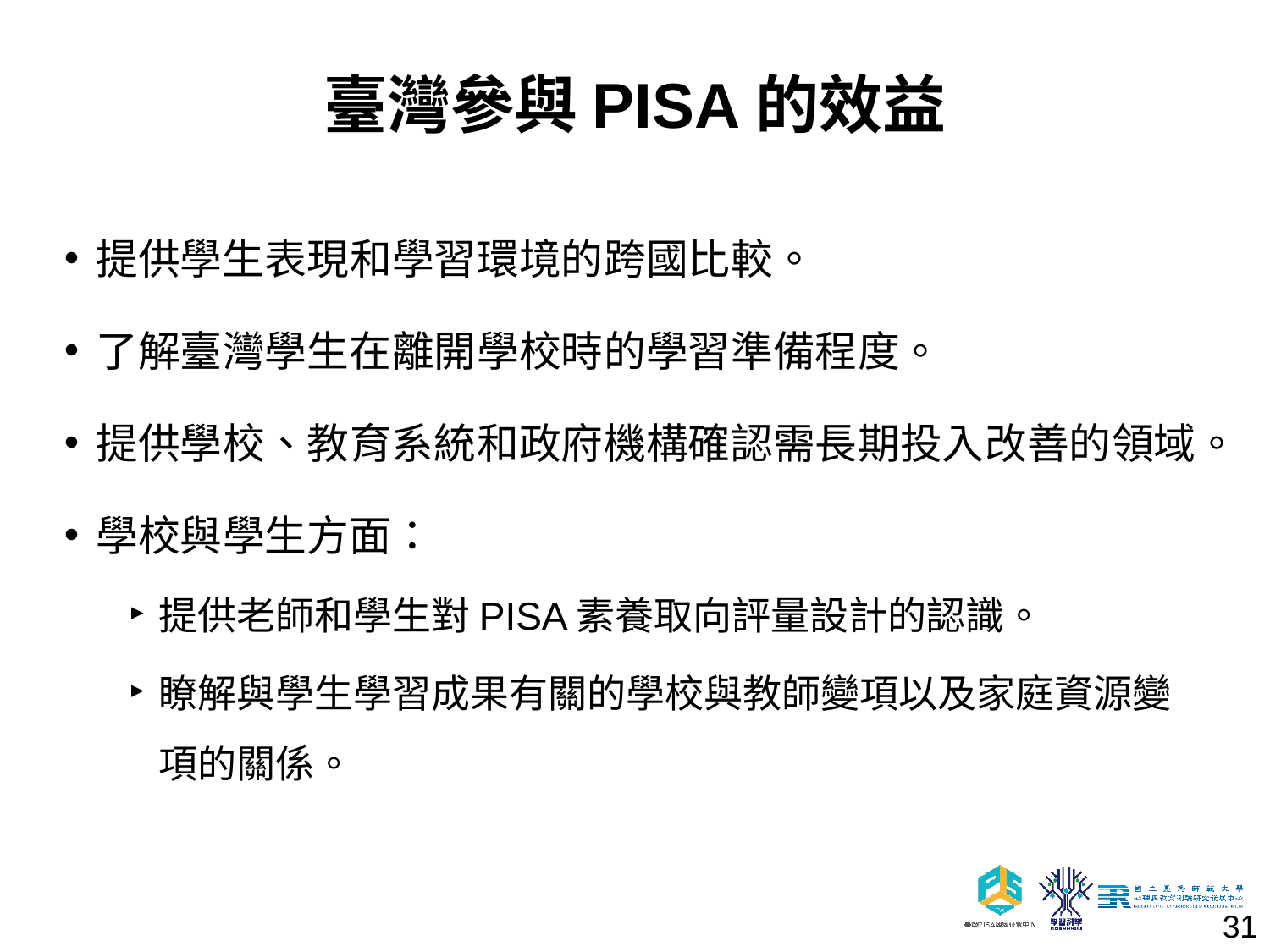

# 臺灣參與PISA的效益
提供學生表現和學習環境的跨國比較。
了解臺灣學生在離開學校時的學習準備程度。
提供學校、教育系統和政府機構確認需長期投入改善的領域。
學校與學生方面：
提供老師和學生對PISA素養取向評量設計的認識。
瞭解與學生學習成果有關的學校與教師變項以及家庭資源變項的關係。
31